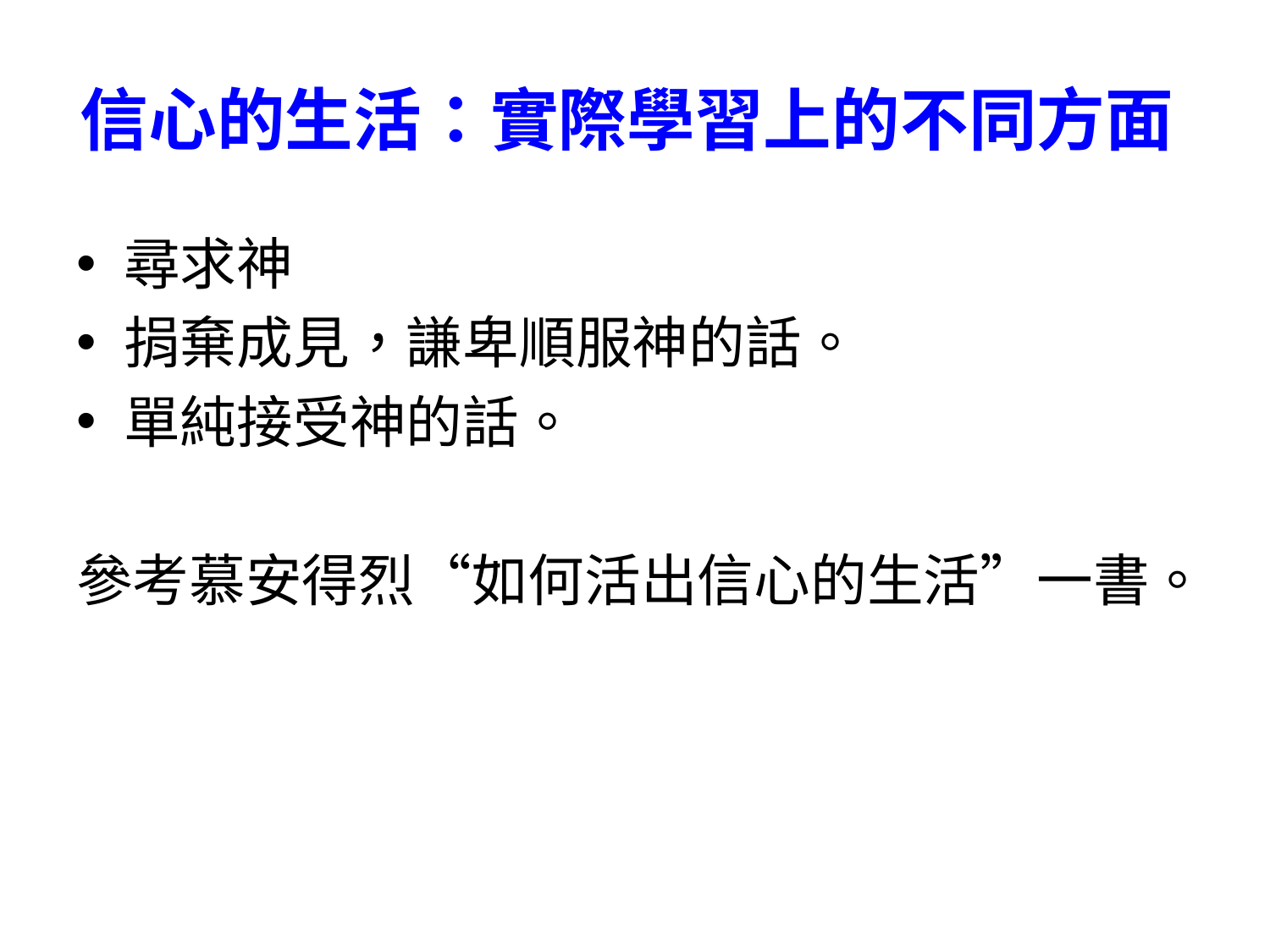

# 信心的生活：實際學習上的不同方面
尋求神
捐棄成見，謙卑順服神的話。
單純接受神的話。

參考慕安得烈“如何活出信心的生活”一書。